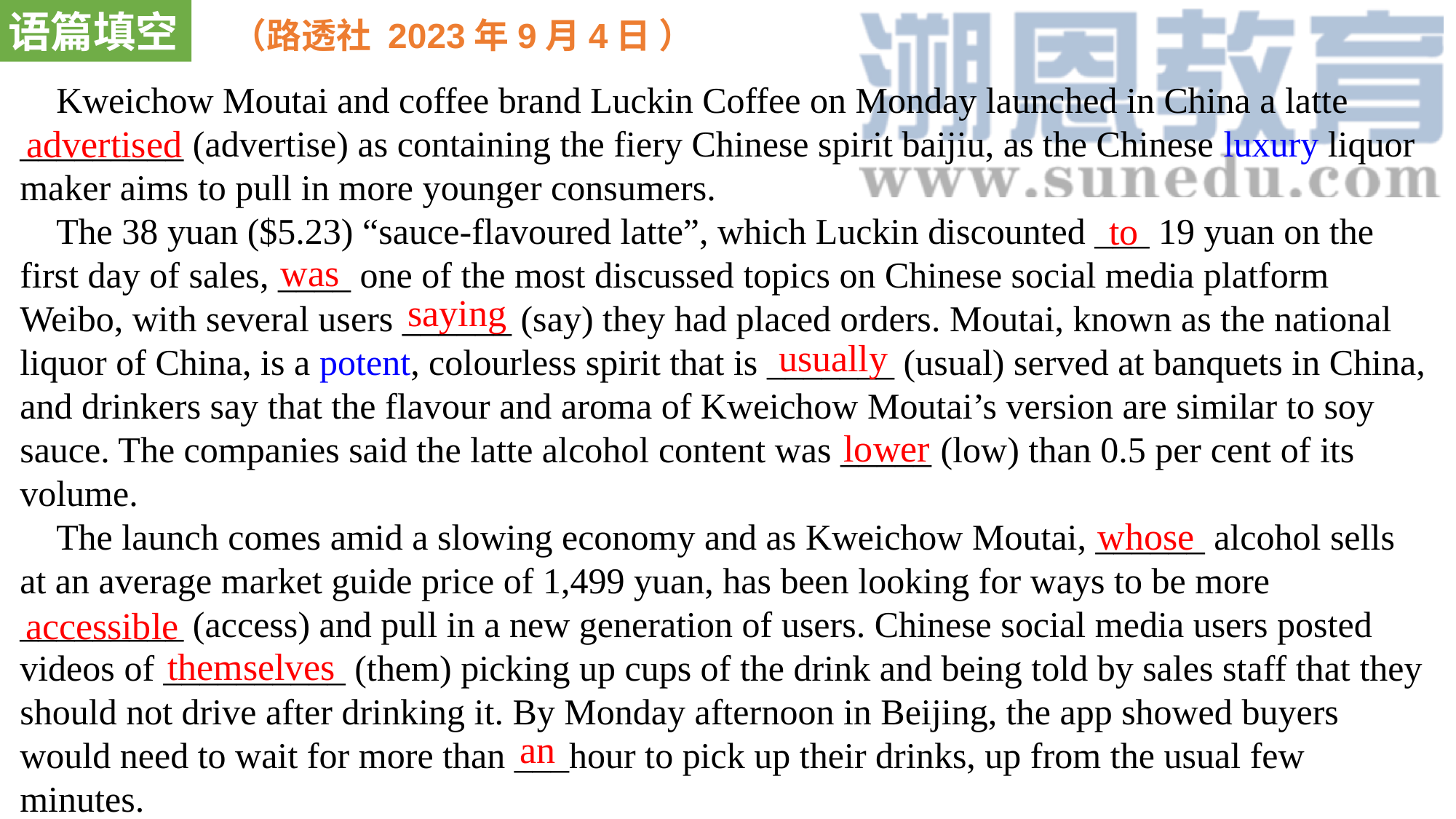

语篇填空
（路透社 2023年9月4日 ）
    Kweichow Moutai and coffee brand Luckin Coffee on Monday launched in China a latte _________ (advertise) as containing the fiery Chinese spirit baijiu, as the Chinese luxury liquor maker aims to pull in more younger consumers.
    The 38 yuan ($5.23) “sauce-flavoured latte”, which Luckin discounted ___ 19 yuan on the first day of sales, ____ one of the most discussed topics on Chinese social media platform Weibo, with several users ______ (say) they had placed orders. Moutai, known as the national liquor of China, is a potent, colourless spirit that is _______ (usual) served at banquets in China, and drinkers say that the flavour and aroma of Kweichow Moutai’s version are similar to soy sauce. The companies said the latte alcohol content was _____ (low) than 0.5 per cent of its volume.
    The launch comes amid a slowing economy and as Kweichow Moutai, ______ alcohol sells at an average market guide price of 1,499 yuan, has been looking for ways to be more _________ (access) and pull in a new generation of users. Chinese social media users posted videos of __________ (them) picking up cups of the drink and being told by sales staff that they should not drive after drinking it. By Monday afternoon in Beijing, the app showed buyers would need to wait for more than ___hour to pick up their drinks, up from the usual few minutes.
advertised
to
was
saying
usually
lower
whose
accessible
themselves
an